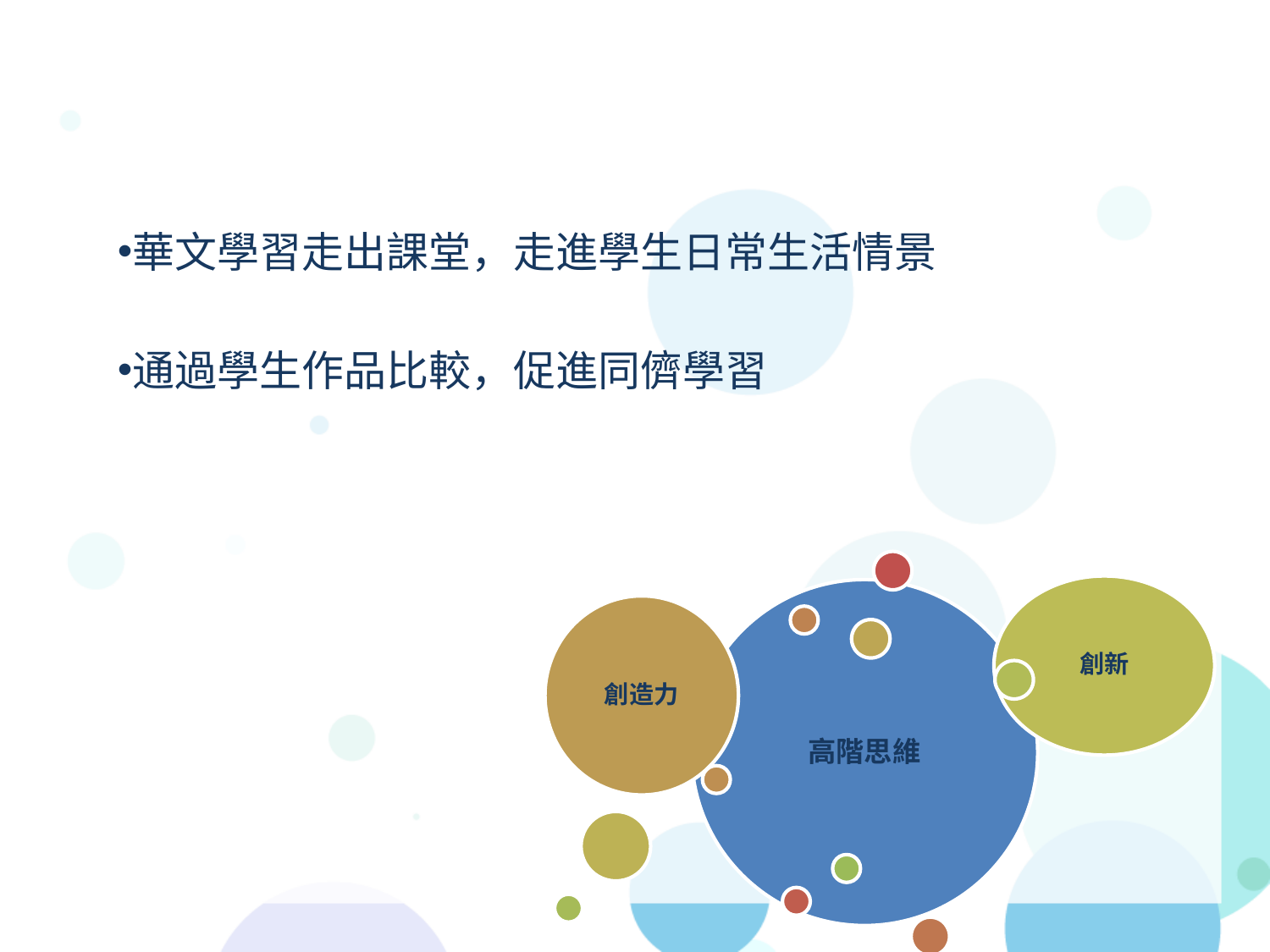

#

華文學習走出課堂，走進學生日常生活情景

通過學生作品比較，促進同儕學習
高階思維
創造力
創新